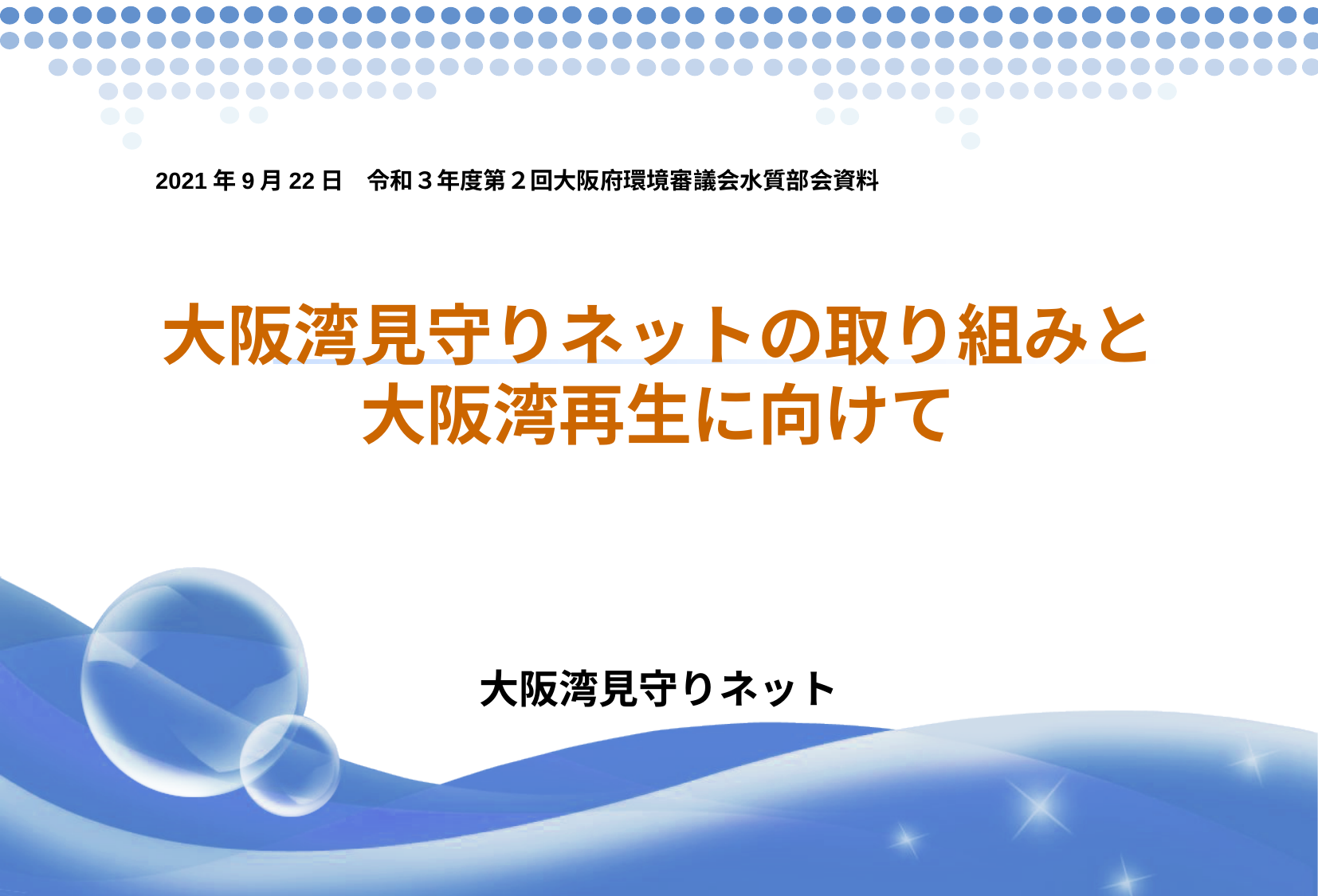

2021年9月22日　令和３年度第２回大阪府環境審議会水質部会資料
# 大阪湾見守りネットの取り組みと 大阪湾再生に向けて
大阪湾見守りネット